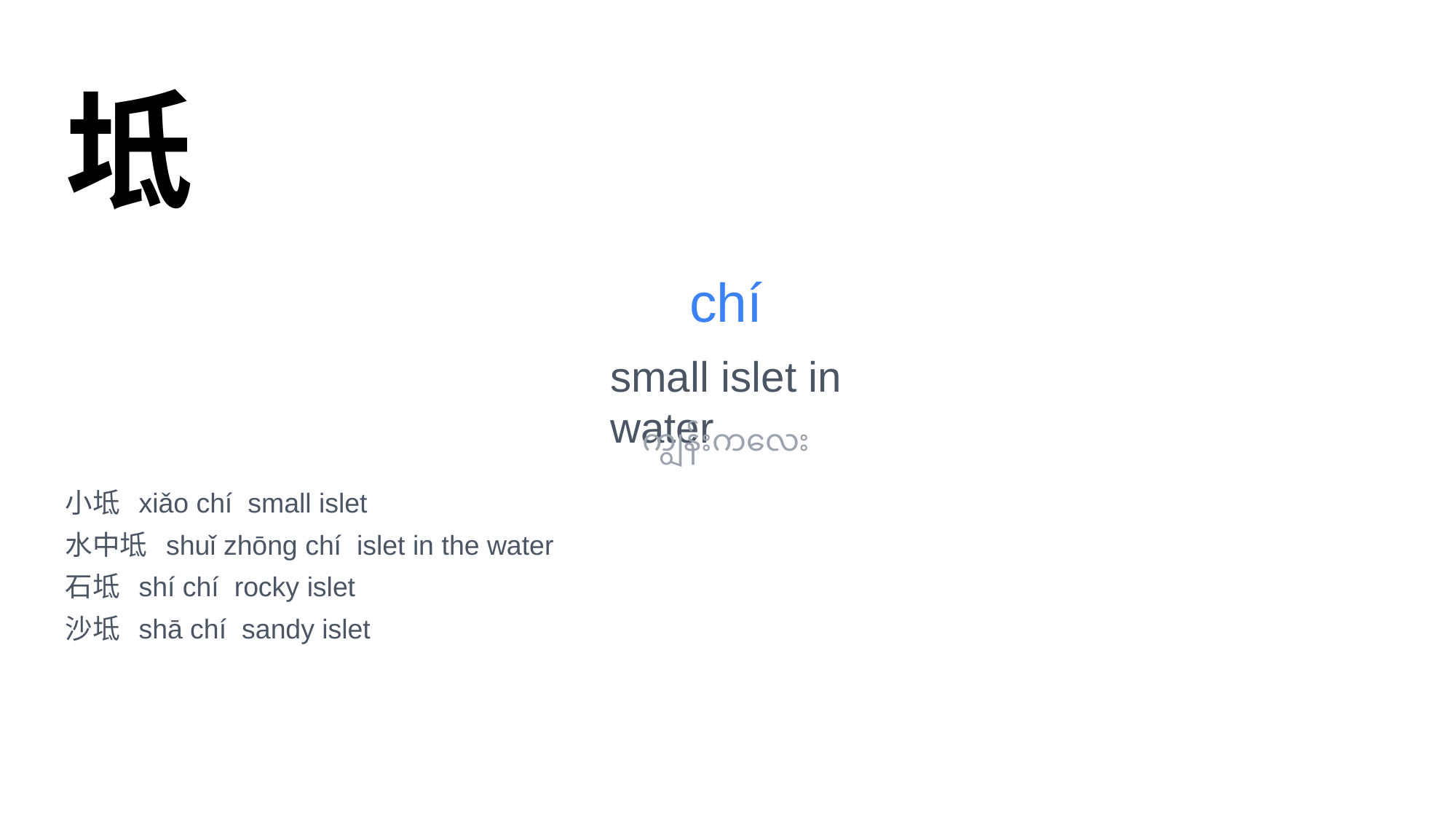

坻
chí
small islet in
water
ကျွန်းကလေး
小坻  xiǎo chí  small islet
水中坻  shuǐ zhōng chí  islet in the water
石坻  shí chí  rocky islet
沙坻  shā chí  sandy islet